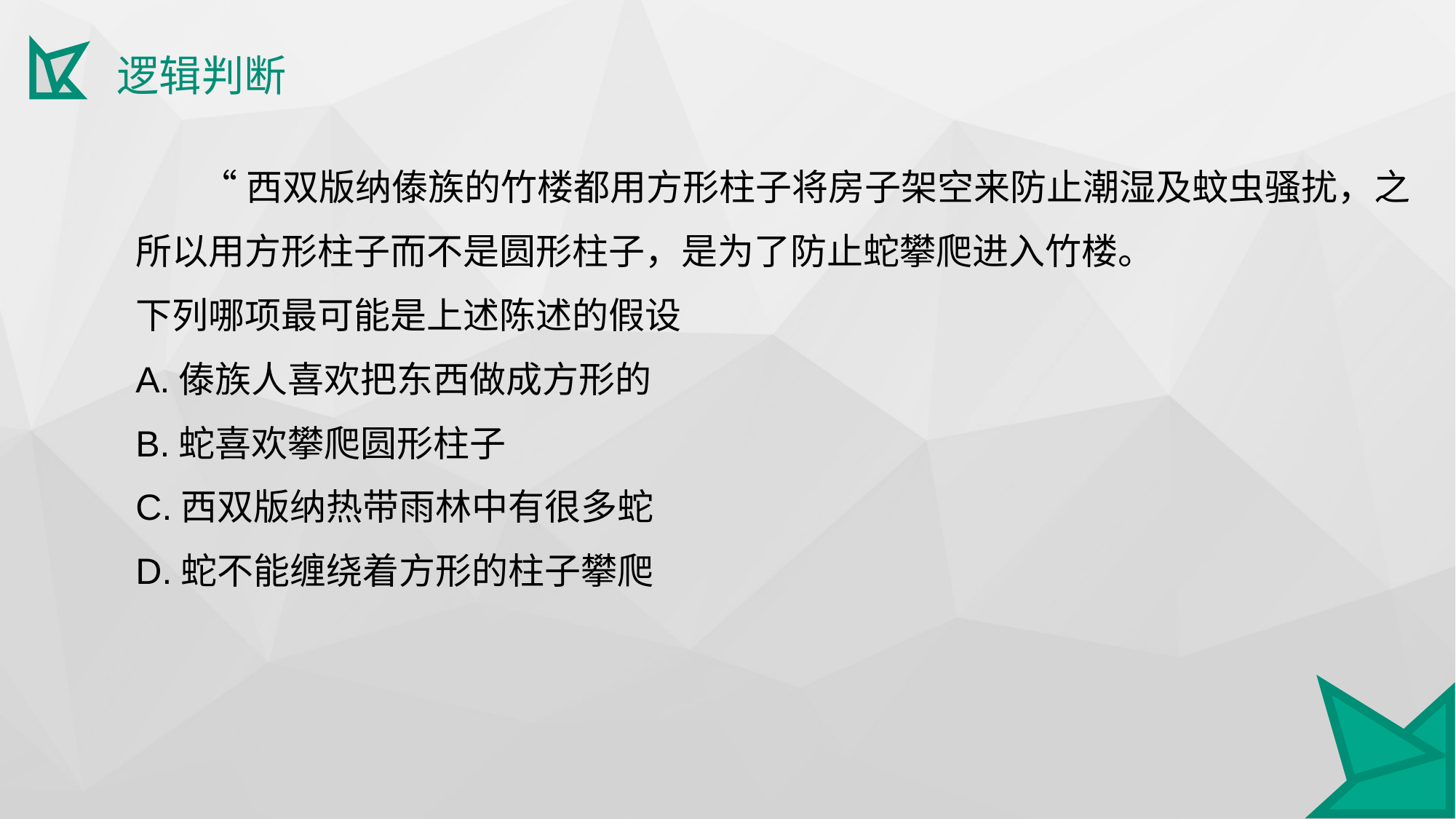

逻辑判断

        “西双版纳傣族的竹楼都用方形柱子将房子架空来防止潮湿及蚊虫骚扰，之
所以用方形柱子而不是圆形柱子，是为了防止蛇攀爬进入竹楼。
下列哪项最可能是上述陈述的假设
A.傣族人喜欢把东西做成方形的
B.蛇喜欢攀爬圆形柱子
C.西双版纳热带雨林中有很多蛇
D.蛇不能缠绕着方形的柱子攀爬

.